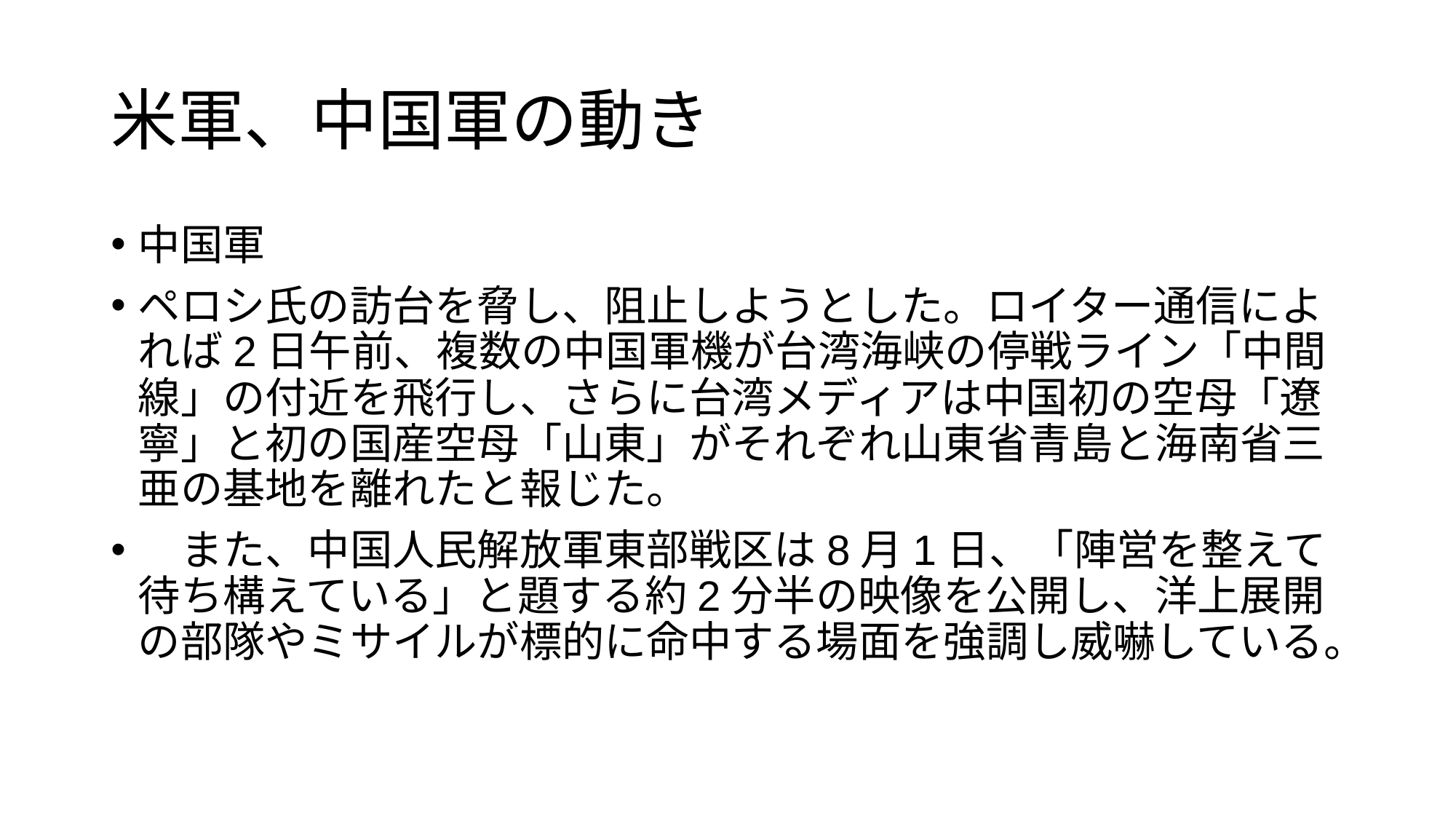

# 米軍、中国軍の動き
中国軍
ペロシ氏の訪台を脅し、阻止しようとした。ロイター通信によれば2日午前、複数の中国軍機が台湾海峡の停戦ライン「中間線」の付近を飛行し、さらに台湾メディアは中国初の空母「遼寧」と初の国産空母「山東」がそれぞれ山東省青島と海南省三亜の基地を離れたと報じた。
　また、中国人民解放軍東部戦区は8月1日、「陣営を整えて待ち構えている」と題する約2分半の映像を公開し、洋上展開の部隊やミサイルが標的に命中する場面を強調し威嚇している。